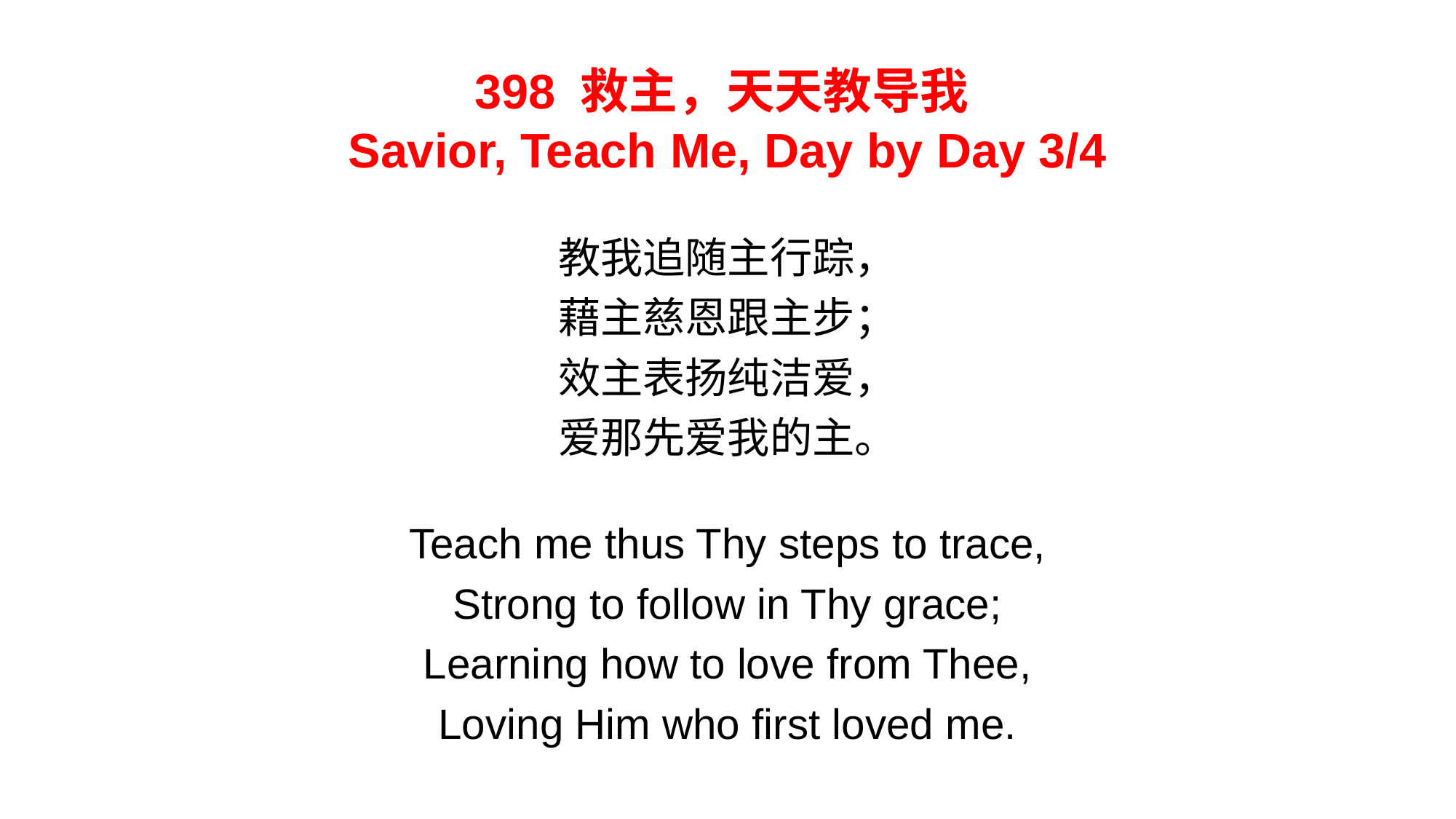

398 救主，天天教导我
Savior, Teach Me, Day by Day 3/4
教我追随主行踪，
藉主慈恩跟主步；
效主表扬纯洁爱，
爱那先爱我的主。

Teach me thus Thy steps to trace,
Strong to follow in Thy grace;
Learning how to love from Thee,
Loving Him who first loved me.